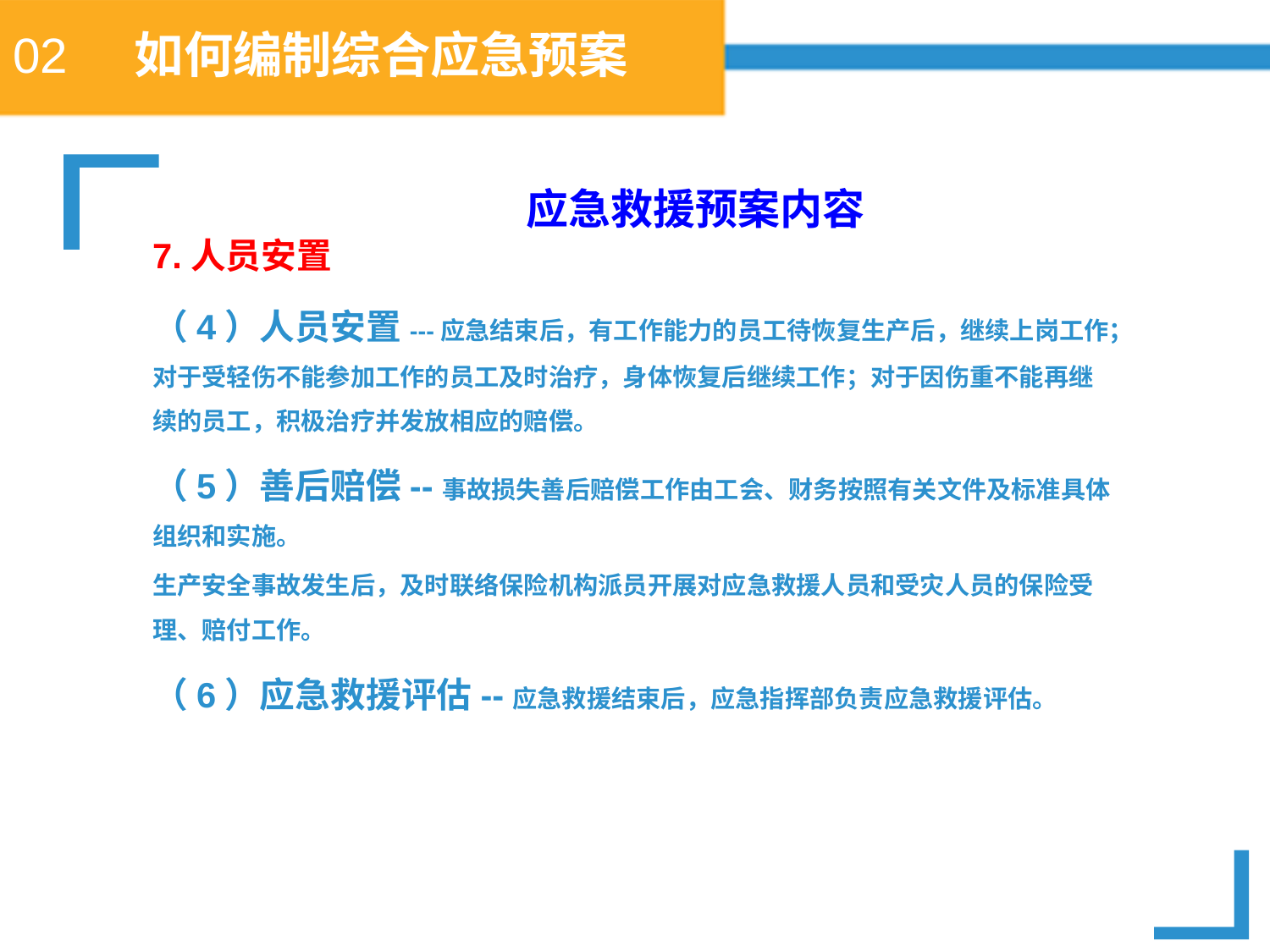

# 02    如何编制综合应急预案

应急救援预案内容
7.人员安置
（4）人员安置---应急结束后，有工作能力的员工待恢复生产后，继续上岗工作；对于受轻伤不能参加工作的员工及时治疗，身体恢复后继续工作；对于因伤重不能再继续的员工，积极治疗并发放相应的赔偿。
（5）善后赔偿--事故损失善后赔偿工作由工会、财务按照有关文件及标准具体组织和实施。
生产安全事故发生后，及时联络保险机构派员开展对应急救援人员和受灾人员的保险受理、赔付工作。
（6）应急救援评估--应急救援结束后，应急指挥部负责应急救援评估。